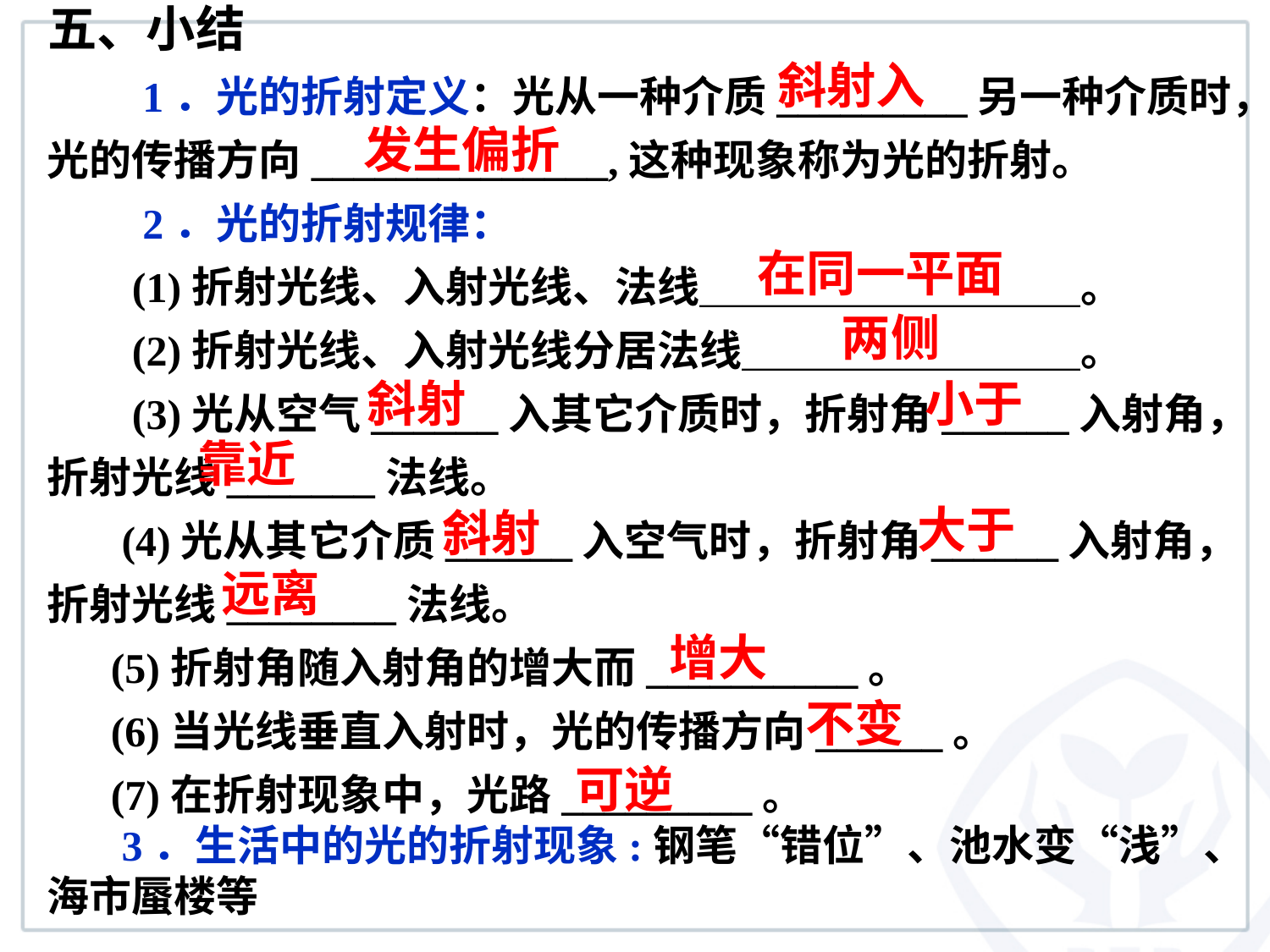

# 五、小结
斜射入
         1．光的折射定义：光从一种介质_________另一种介质时，
光的传播方向______________,这种现象称为光的折射。
         2．光的折射规律：
        (1)折射光线、入射光线、法线＿＿＿＿＿＿＿＿＿。
        (2)折射光线、入射光线分居法线＿＿＿＿＿＿＿＿。
        (3)光从空气______入其它介质时，折射角______入射角，折射光线_______法线。
       (4)光从其它介质______入空气时，折射角______入射角，折射光线________法线。
      (5)折射角随入射角的增大而__________。
      (6)当光线垂直入射时，光的传播方向______。
      (7)在折射现象中，光路_________。
       3．生活中的光的折射现象:钢笔“错位”、池水变“浅”、海市蜃楼等
发生偏折
在同一平面
两侧
斜射
小于
靠近
大于
斜射
远离
增大
不变
可逆